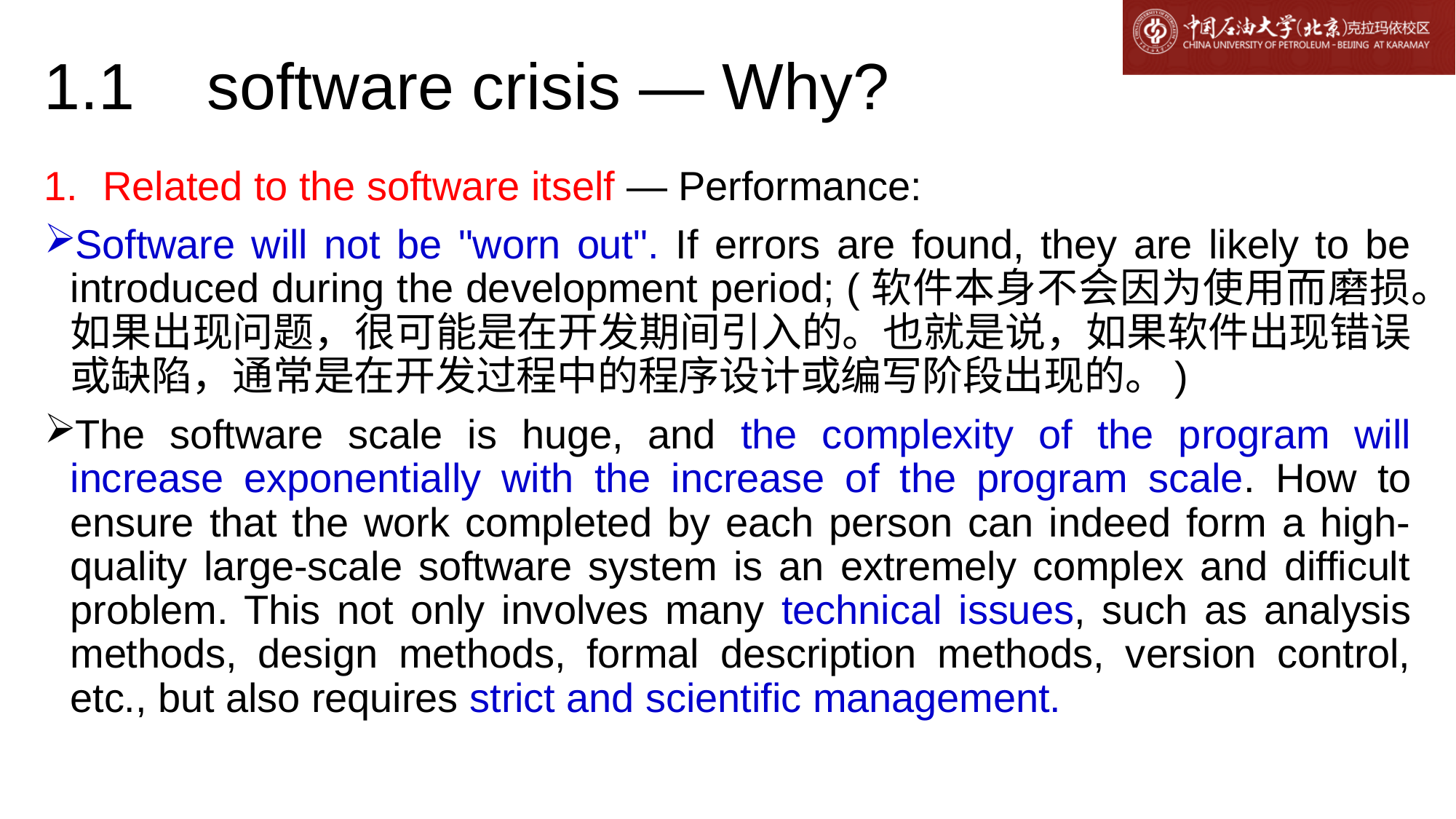

# 1.1    software crisis — Why?
Related to the software itself — Performance:
Software will not be "worn out". If errors are found, they are likely to be introduced during the development period; (软件本身不会因为使用而磨损。如果出现问题，很可能是在开发期间引入的。也就是说，如果软件出现错误或缺陷，通常是在开发过程中的程序设计或编写阶段出现的。)
The software scale is huge, and the complexity of the program will increase exponentially with the increase of the program scale. How to ensure that the work completed by each person can indeed form a high-quality large-scale software system is an extremely complex and difficult problem. This not only involves many technical issues, such as analysis methods, design methods, formal description methods, version control, etc., but also requires strict and scientific management.